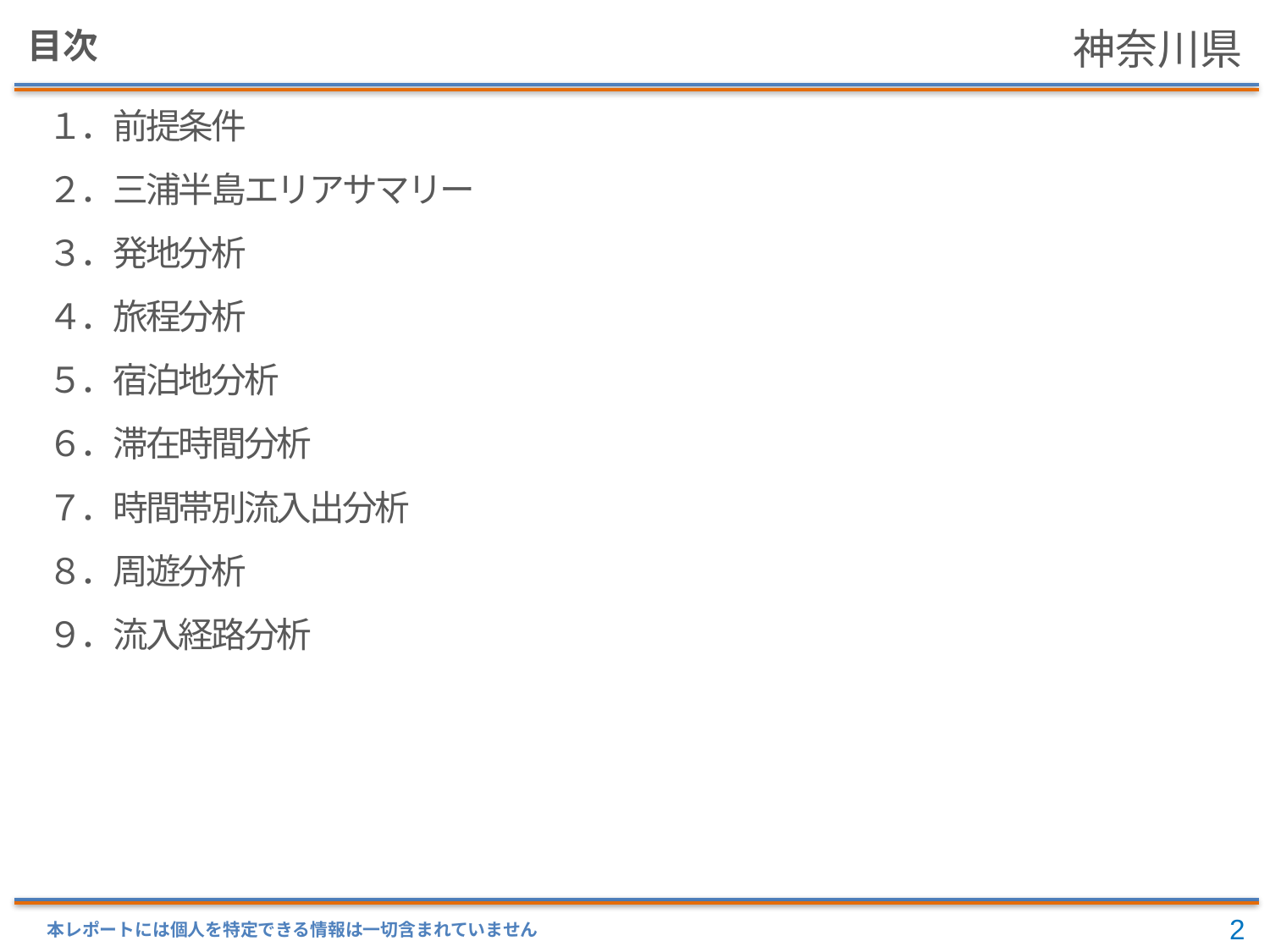

# 目次
１．前提条件											P2~

２．三浦半島エリアサマリー							　　P8~

３．発地分析											P11~

４．旅程分析											P15~

５．宿泊地分析											P17~

６．滞在時間分析										P20~

７．時間帯別流入出分析									P24~

８．周遊分析											P30~

９．流入経路分析										P34~
2